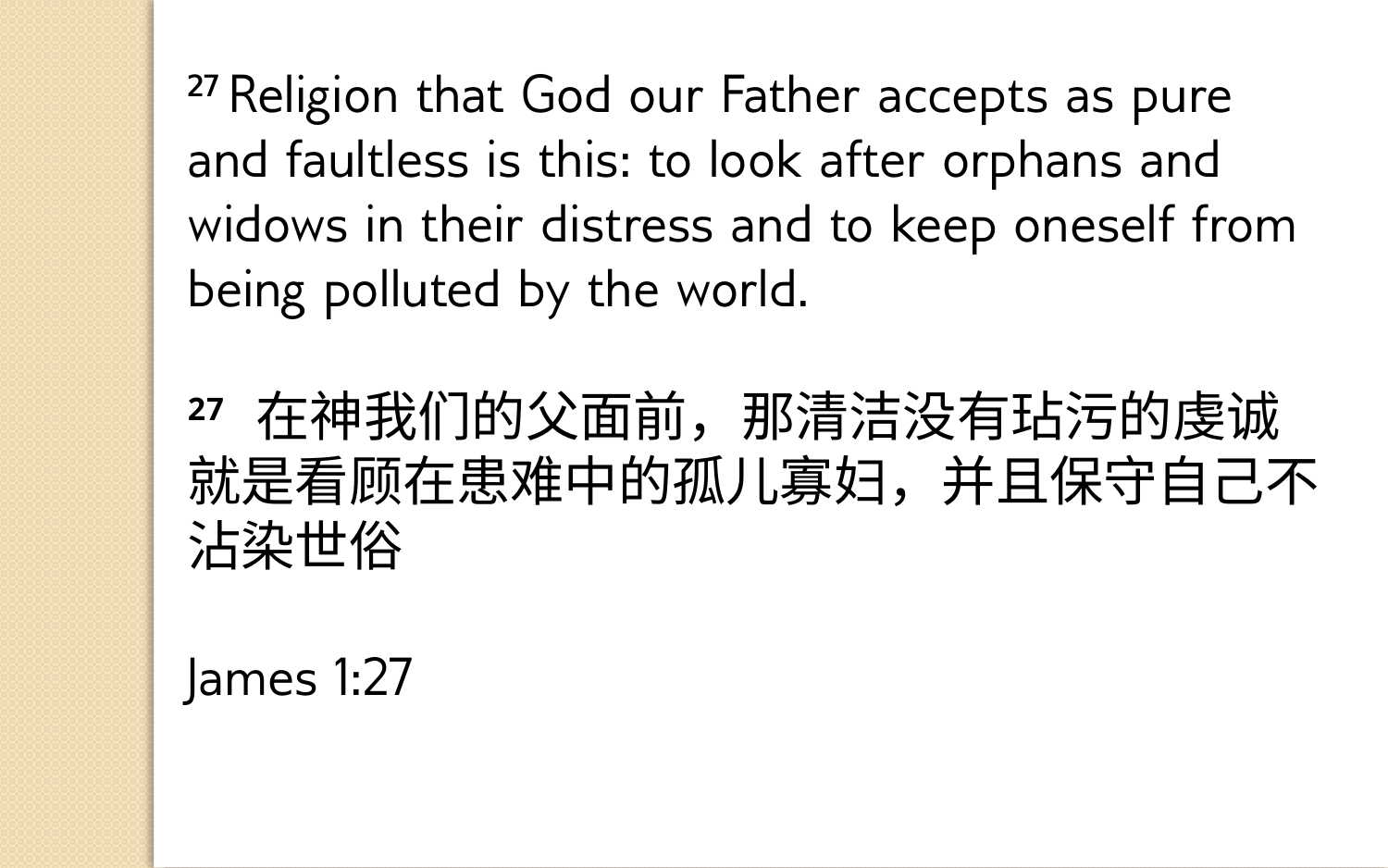

27 Religion that God our Father accepts as pure and faultless is this: to look after orphans and widows in their distress and to keep oneself from being polluted by the world.

27 在神我们的父面前，那清洁没有玷污的虔诚就是看顾在患难中的孤儿寡妇，并且保守自己不沾染世俗

James 1:27